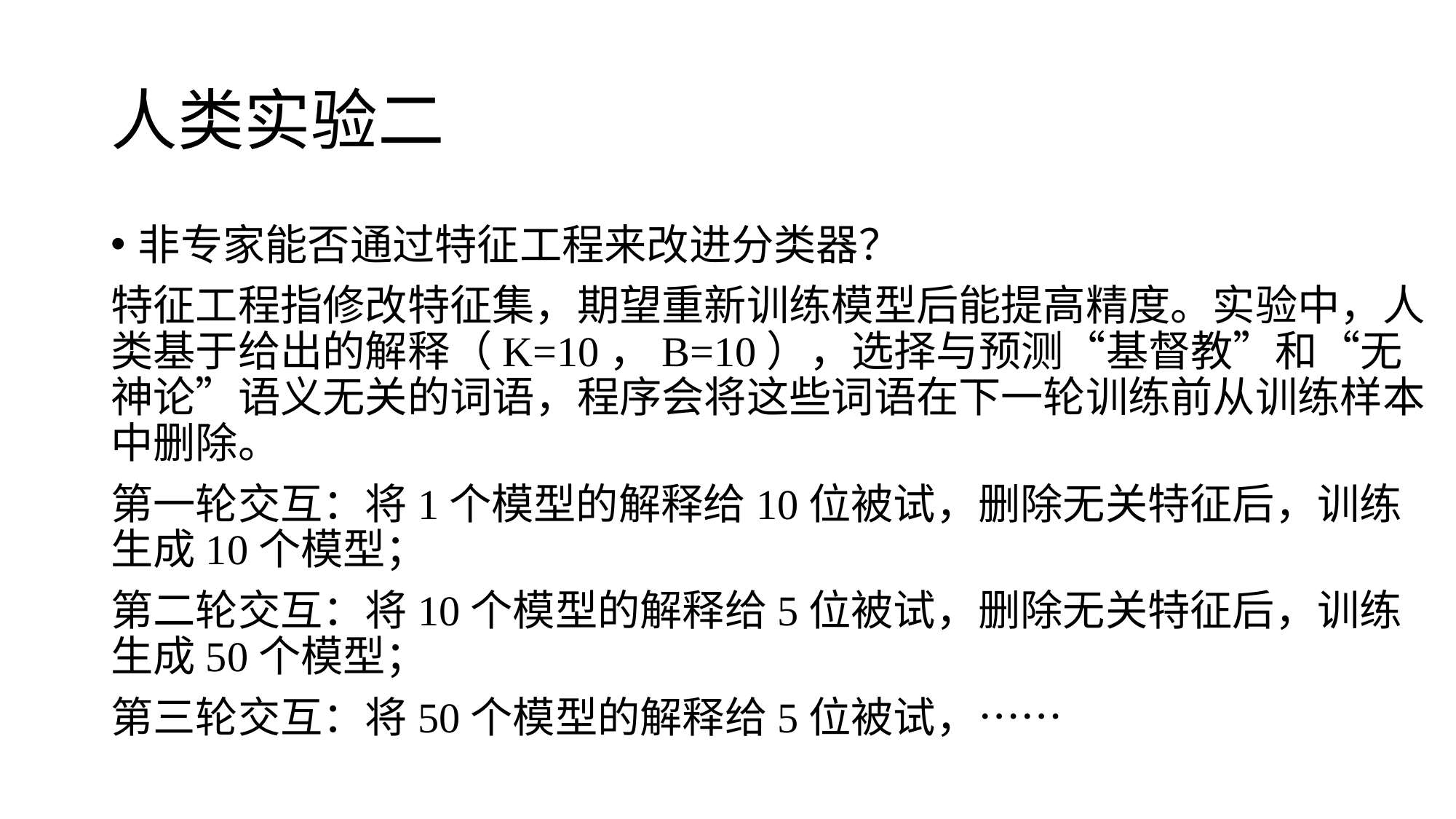

# 人类实验二
非专家能否通过特征工程来改进分类器？
特征工程指修改特征集，期望重新训练模型后能提高精度。实验中，人类基于给出的解释（K=10，B=10），选择与预测“基督教”和“无神论”语义无关的词语，程序会将这些词语在下一轮训练前从训练样本中删除。
第一轮交互：将1个模型的解释给10位被试，删除无关特征后，训练生成10个模型；
第二轮交互：将10个模型的解释给5位被试，删除无关特征后，训练生成50个模型；
第三轮交互：将50个模型的解释给5位被试，……